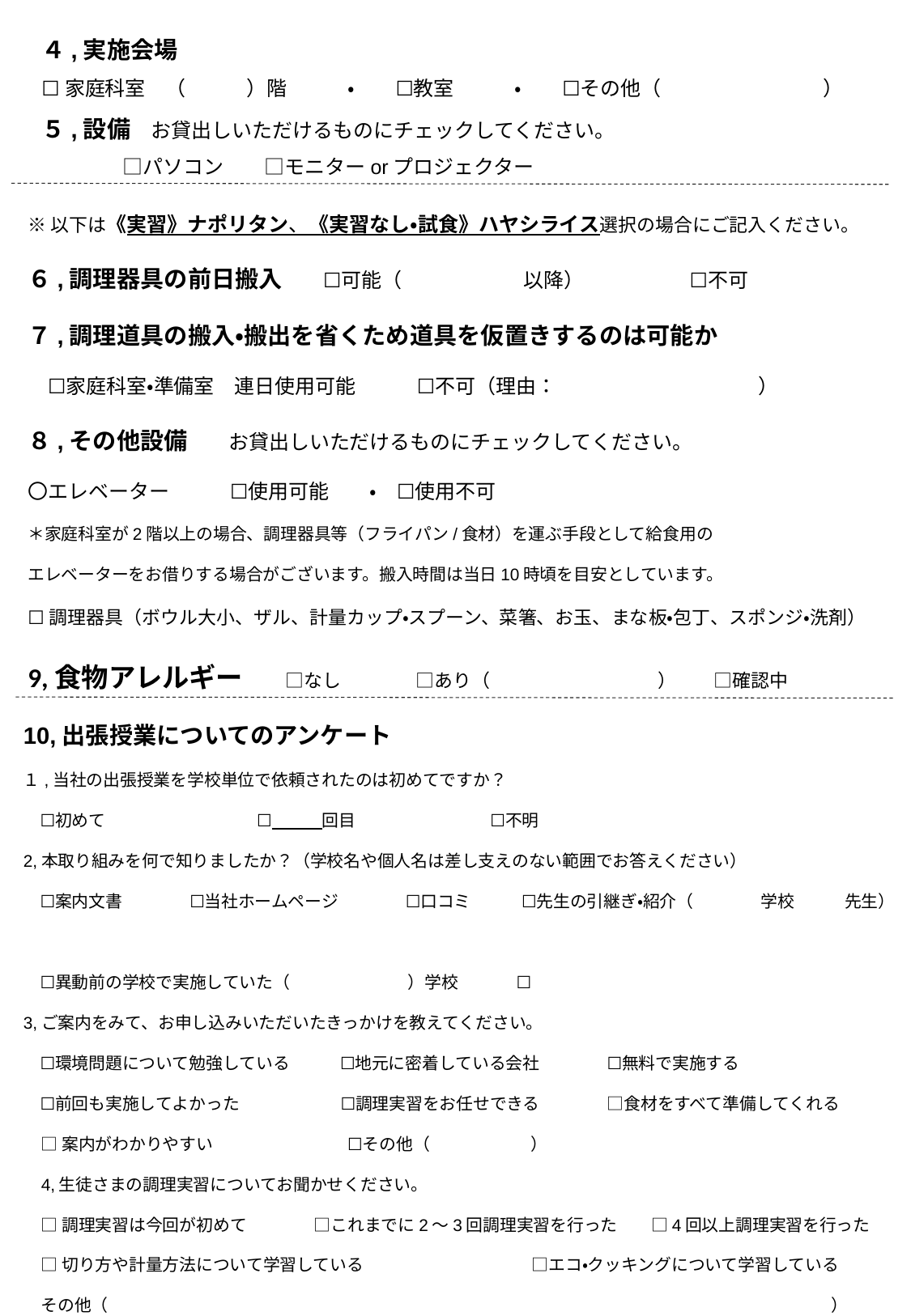

４,実施会場
☐家庭科室　（　　　）階　　　・　　☐教室　　　・　　☐その他（　　　　　　　　）
５,設備　お貸出しいただけるものにチェックしてください。
　　　　□パソコン　　□モニターorプロジェクター
※以下は《実習》ナポリタン、《実習なし・試食》ハヤシライス選択の場合にご記入ください。
６,調理器具の前日搬入　　☐可能（　　　　　　以降）　　　　 　☐不可
７,調理道具の搬入・搬出を省くため道具を仮置きするのは可能か
　☐家庭科室・準備室　連日使用可能　　　☐不可（理由：　　　　　　　　　　）
８,その他設備　　お貸出しいただけるものにチェックしてください。
〇エレベーター　　　☐使用可能　　・　☐使用不可
＊家庭科室が2階以上の場合、調理器具等（フライパン/食材）を運ぶ手段として給食用の
エレベーターをお借りする場合がございます。搬入時間は当日10時頃を目安としています。
☐調理器具（ボウル大小、ザル、計量カップ・スプーン、菜箸、お玉、まな板・包丁、スポンジ・洗剤）
9,食物アレルギー　　□なし　　　　□あり（　　　　　　　　　）　　□確認中
10,出張授業についてのアンケート
１,当社の出張授業を学校単位で依頼されたのは初めてですか？
　☐初めて　　　　　　　　　☐　　　回目　　　　　　　　☐不明
2,本取り組みを何で知りましたか？（学校名や個人名は差し支えのない範囲でお答えください）
　☐案内文書　　　　☐当社ホームページ　　　　☐口コミ　　　☐先生の引継ぎ・紹介（　　　　学校　　　先生）
　☐異動前の学校で実施していた（　　　　　　　）学校　　　  ☐
3,ご案内をみて、お申し込みいただいたきっかけを教えてください。
　☐環境問題について勉強している　　　☐地元に密着している会社　　　　☐無料で実施する
　☐前回も実施してよかった　　　　　　☐調理実習をお任せできる　　　　□食材をすべて準備してくれる
□案内がわかりやすい　　　　　　　　☐その他（　　　　　　）
4,生徒さまの調理実習についてお聞かせください。
□調理実習は今回が初めて　　　　□これまでに2～3回調理実習を行った　　□4回以上調理実習を行った
□切り方や計量方法について学習している　　　　　　　　　　□エコ・クッキングについて学習している
その他（　　　　　　　　　　　　　　　　　　　　　　　　　　　　　　　　　　　　　　　　　　　）
✤1～10の設問をご回答いただき、武州ガス(株)プロモーションチームまで返信願います✤